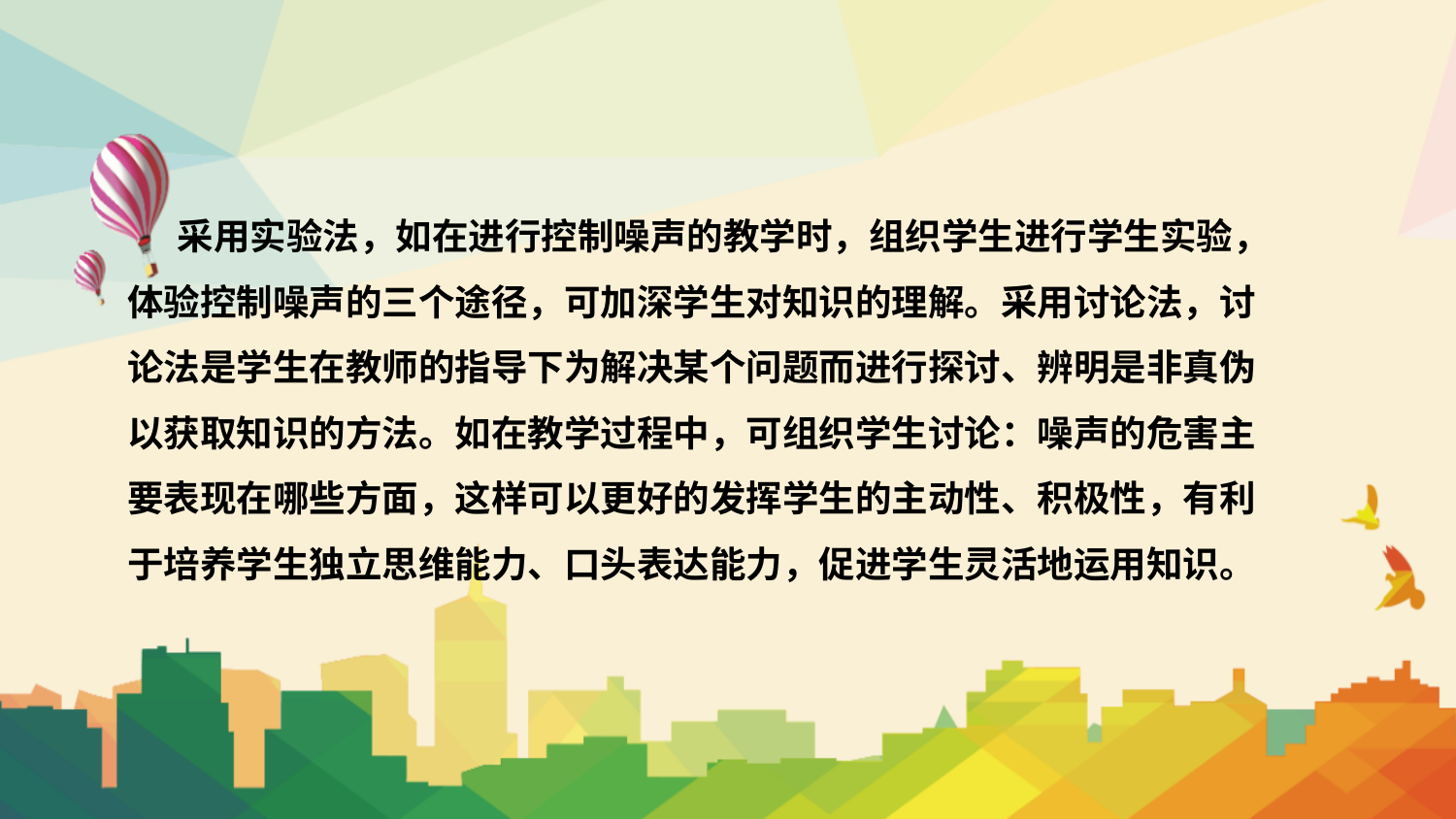

采用实验法，如在进行控制噪声的教学时，组织学生进行学生实验，体验控制噪声的三个途径，可加深学生对知识的理解。采用讨论法，讨论法是学生在教师的指导下为解决某个问题而进行探讨、辨明是非真伪以获取知识的方法。如在教学过程中，可组织学生讨论：噪声的危害主要表现在哪些方面，这样可以更好的发挥学生的主动性、积极性，有利于培养学生独立思维能力、口头表达能力，促进学生灵活地运用知识。